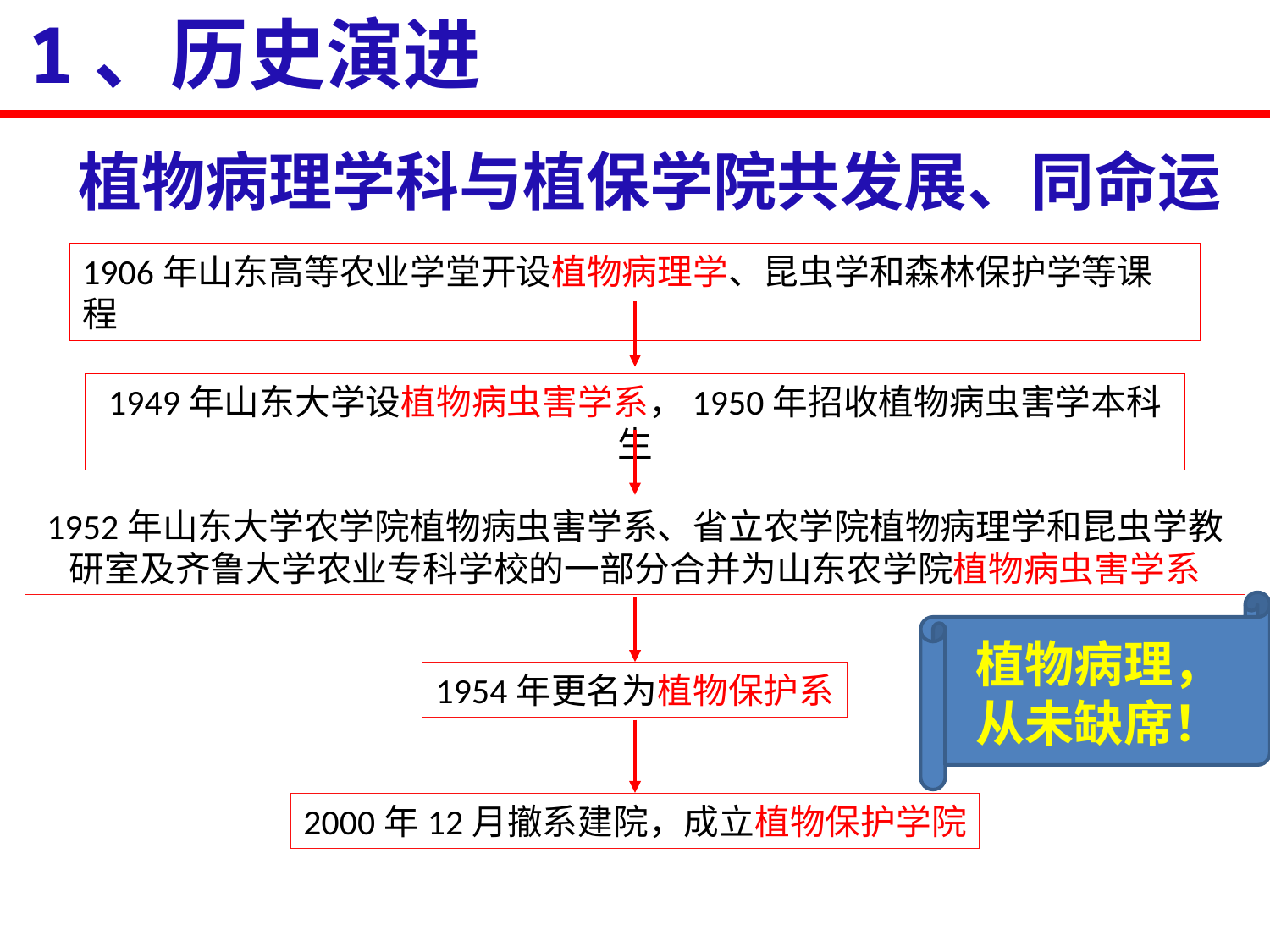

1、历史演进
植物病理学科与植保学院共发展、同命运

1906年山东高等农业学堂开设植物病理学、昆虫学和森林保护学等课程
1949年山东大学设植物病虫害学系，1950年招收植物病虫害学本科生
1952年山东大学农学院植物病虫害学系、省立农学院植物病理学和昆虫学教研室及齐鲁大学农业专科学校的一部分合并为山东农学院植物病虫害学系

植物病理，
从未缺席！
1954年更名为植物保护系
2000年12月撤系建院，成立植物保护学院